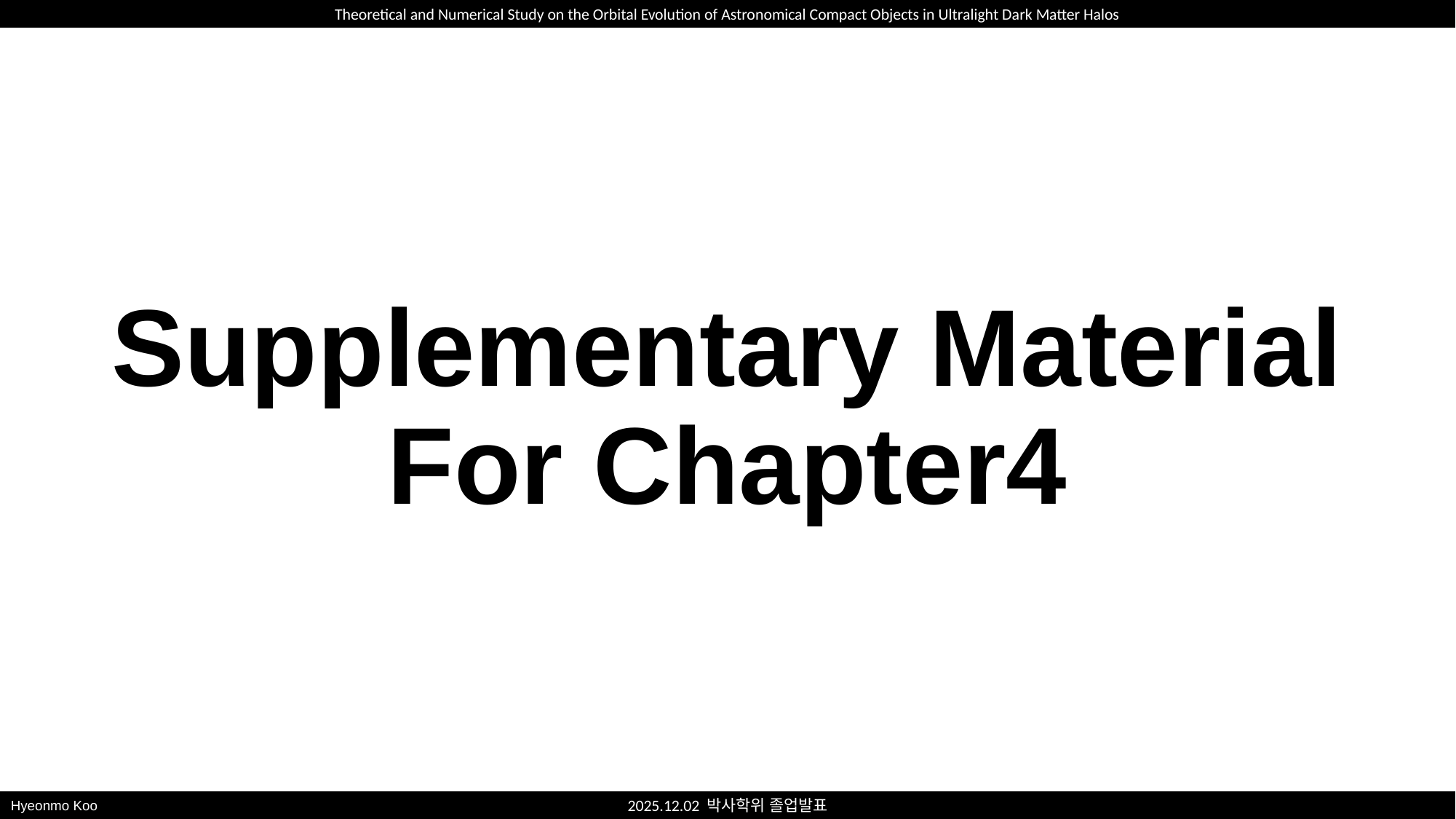

Theoretical and Numerical Study on the Orbital Evolution of Astronomical Compact Objects in Ultralight Dark Matter Halos
# Supplementary Material For Chapter4
Hyeonmo Koo
2025.12.02 박사학위 졸업발표